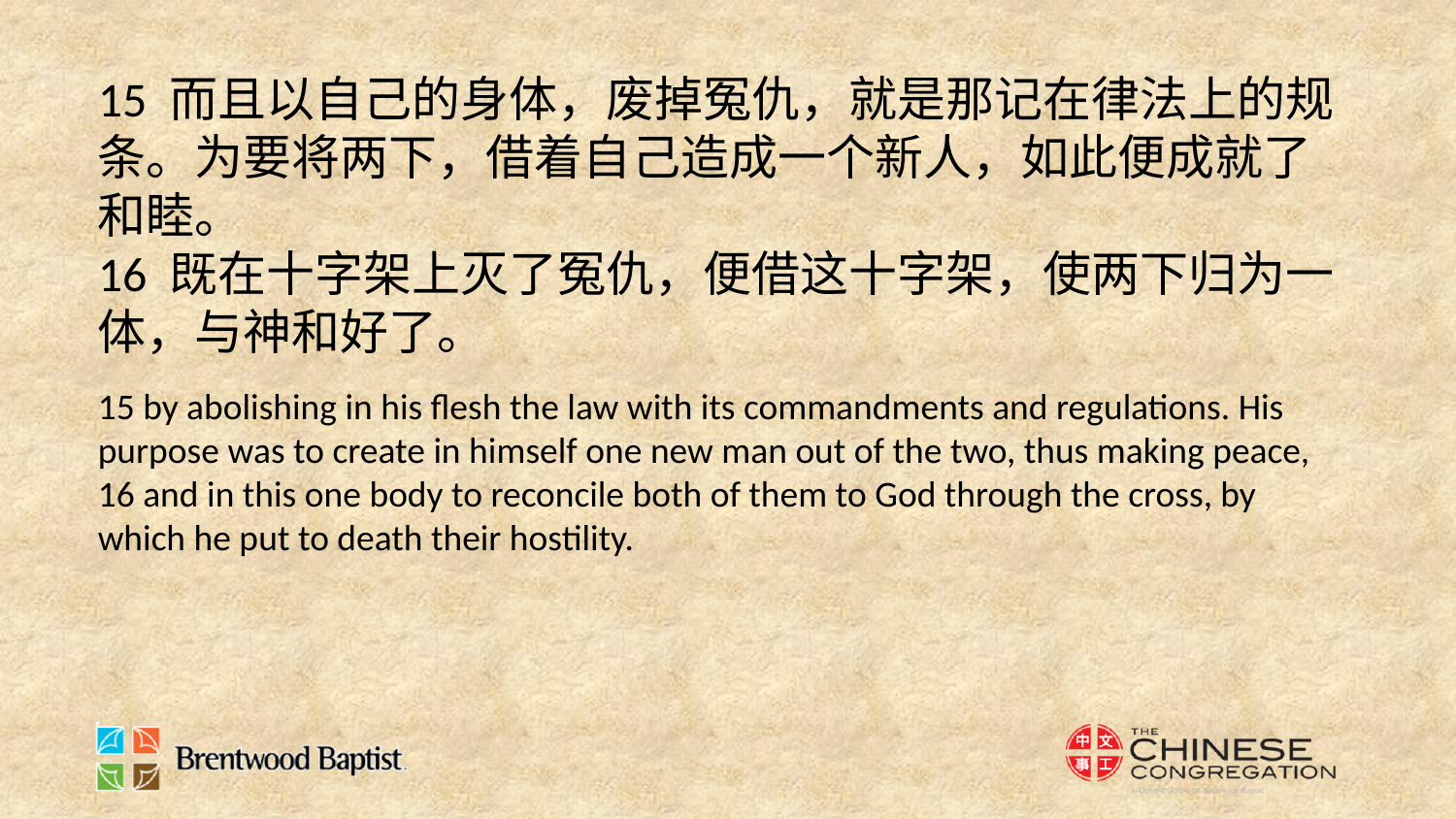

15 而且以自己的身体，废掉冤仇，就是那记在律法上的规条。为要将两下，借着自己造成一个新人，如此便成就了和睦。
16 既在十字架上灭了冤仇，便借这十字架，使两下归为一体，与神和好了。

15 by abolishing in his flesh the law with its commandments and regulations. His purpose was to create in himself one new man out of the two, thus making peace,
16 and in this one body to reconcile both of them to God through the cross, by which he put to death their hostility.